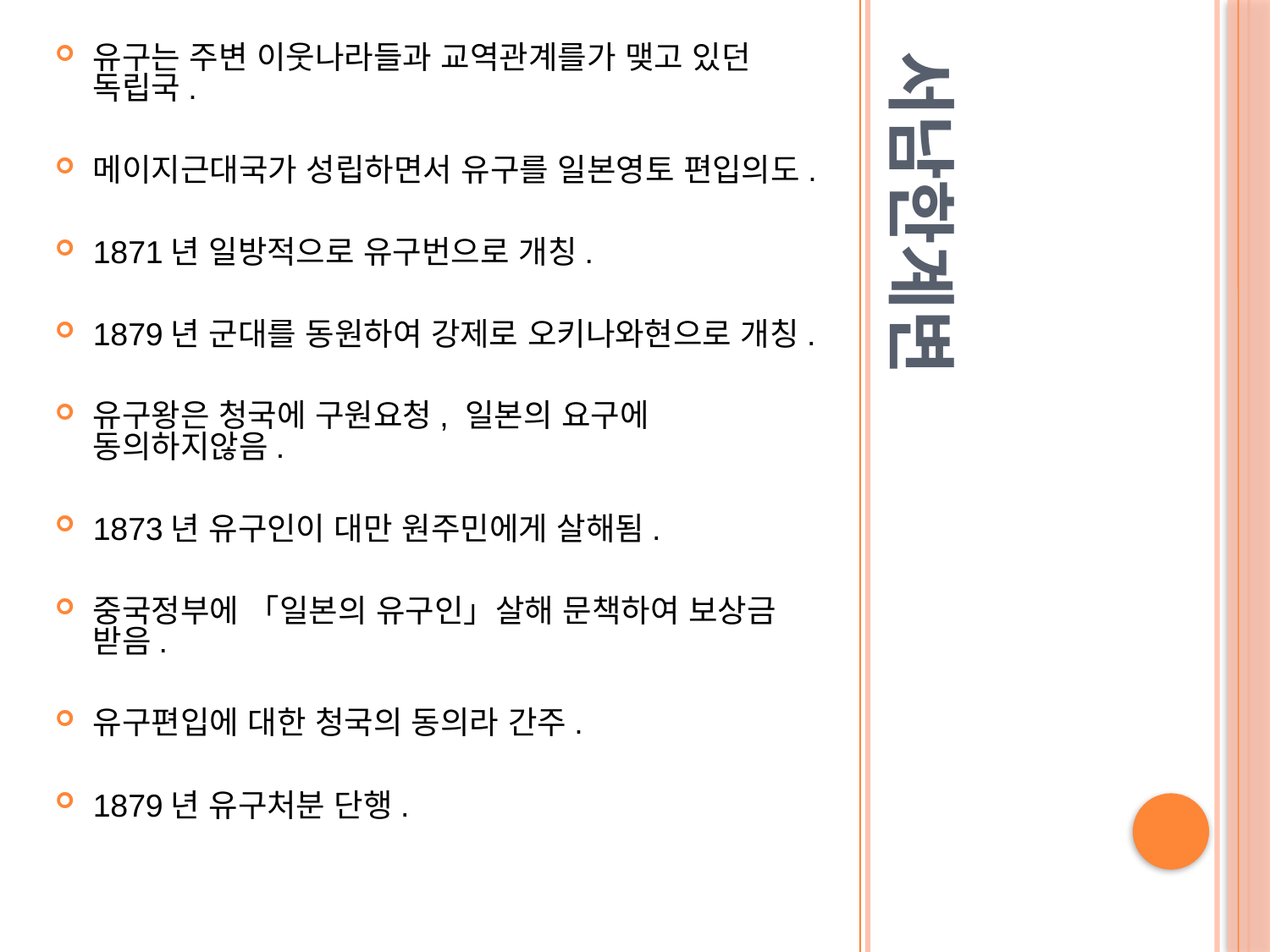

서남한계변
유구는 주변 이웃나라들과 교역관계를가 맺고 있던 독립국.

메이지근대국가 성립하면서 유구를 일본영토 편입의도.

1871년 일방적으로 유구번으로 개칭.

1879년 군대를 동원하여 강제로 오키나와현으로 개칭.

유구왕은 청국에 구원요청, 일본의 요구에 동의하지않음.

1873년 유구인이 대만 원주민에게 살해됨.

중국정부에 「일본의 유구인」살해 문책하여 보상금 받음.

유구편입에 대한 청국의 동의라 간주.

1879년 유구처분 단행.